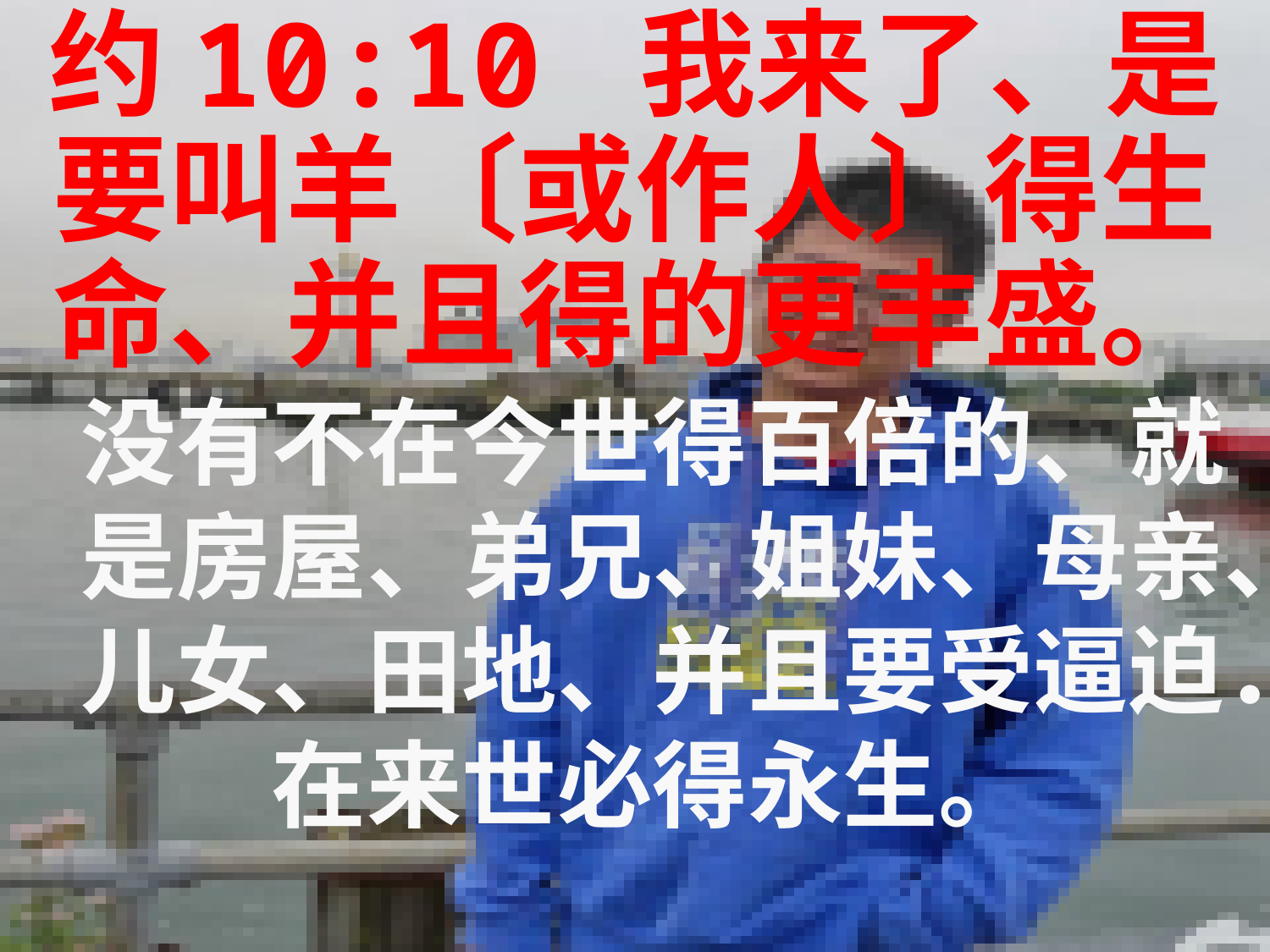

约10:10 我来了、是要叫羊〔或作人〕得生命、并且得的更丰盛。
没有不在今世得百倍的、就是房屋、弟兄、姐妹、母亲、儿女、田地、并且要受逼迫．在来世必得永生。